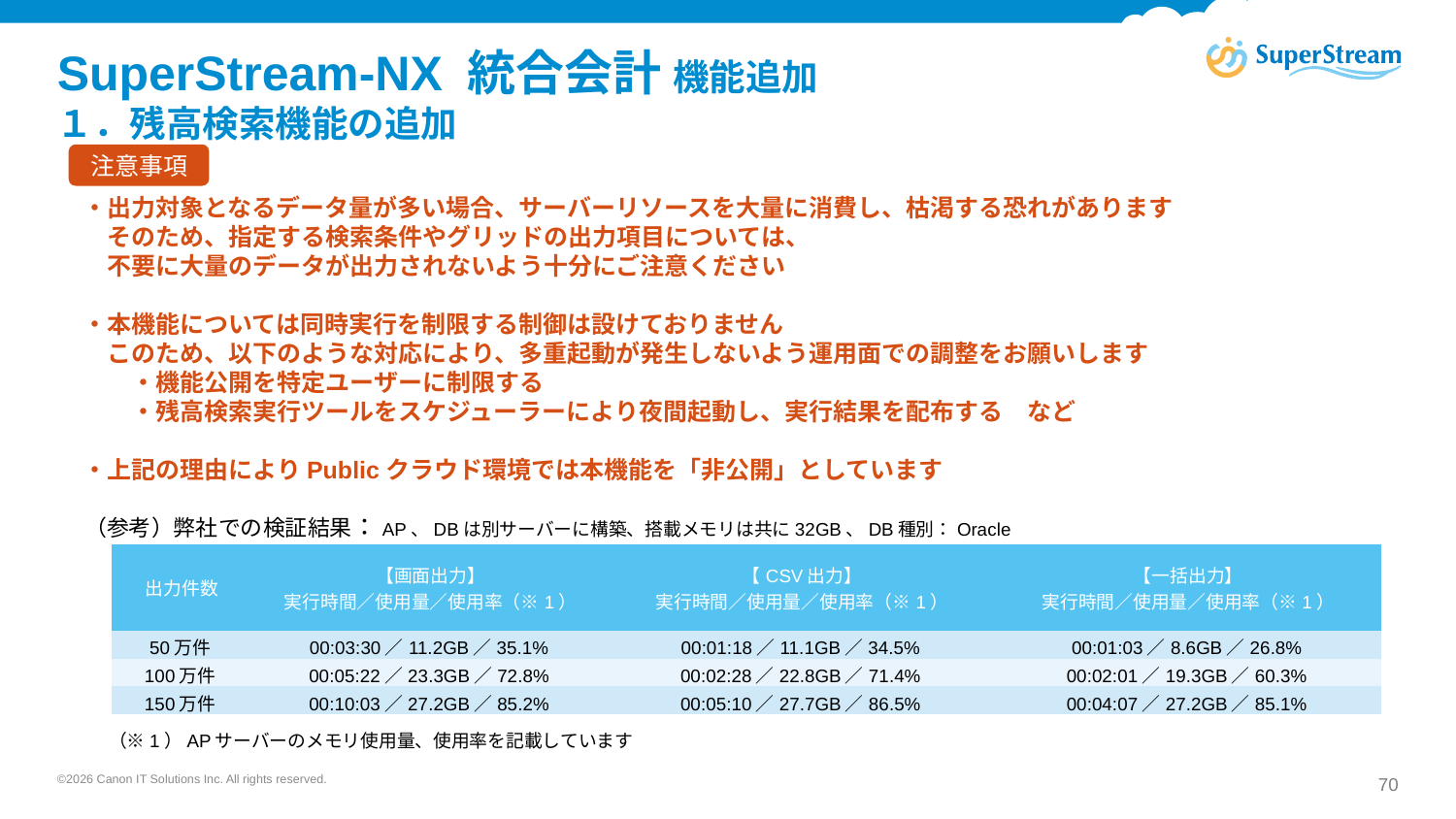

# SuperStream-NX 統合会計 機能追加 １．残高検索機能の追加
注意事項
・出力対象となるデータ量が多い場合、サーバーリソースを大量に消費し、枯渇する恐れがあります
　そのため、指定する検索条件やグリッドの出力項目については、
　不要に大量のデータが出力されないよう十分にご注意ください

・本機能については同時実行を制限する制御は設けておりません
　このため、以下のような対応により、多重起動が発生しないよう運用面での調整をお願いします
　　・機能公開を特定ユーザーに制限する
　　・残高検索実行ツールをスケジューラーにより夜間起動し、実行結果を配布する　など

・上記の理由によりPublicクラウド環境では本機能を「非公開」としています
（参考）弊社での検証結果：AP、DBは別サーバーに構築、搭載メモリは共に32GB、DB種別：Oracle

| 出力件数 | 【画面出力】 実行時間／使用量／使用率（※1） | 【CSV出力】 実行時間／使用量／使用率（※1） | 【一括出力】 実行時間／使用量／使用率（※1） |
| --- | --- | --- | --- |
| 50万件 | 00:03:30／11.2GB／35.1% | 00:01:18／11.1GB／34.5% | 00:01:03／8.6GB／26.8% |
| 100万件 | 00:05:22／23.3GB／72.8% | 00:02:28／22.8GB／71.4% | 00:02:01／19.3GB／60.3% |
| 150万件 | 00:10:03／27.2GB／85.2% | 00:05:10／27.7GB／86.5% | 00:04:07／27.2GB／85.1% |
（※1）APサーバーのメモリ使用量、使用率を記載しています
©2026 Canon IT Solutions Inc. All rights reserved.
70